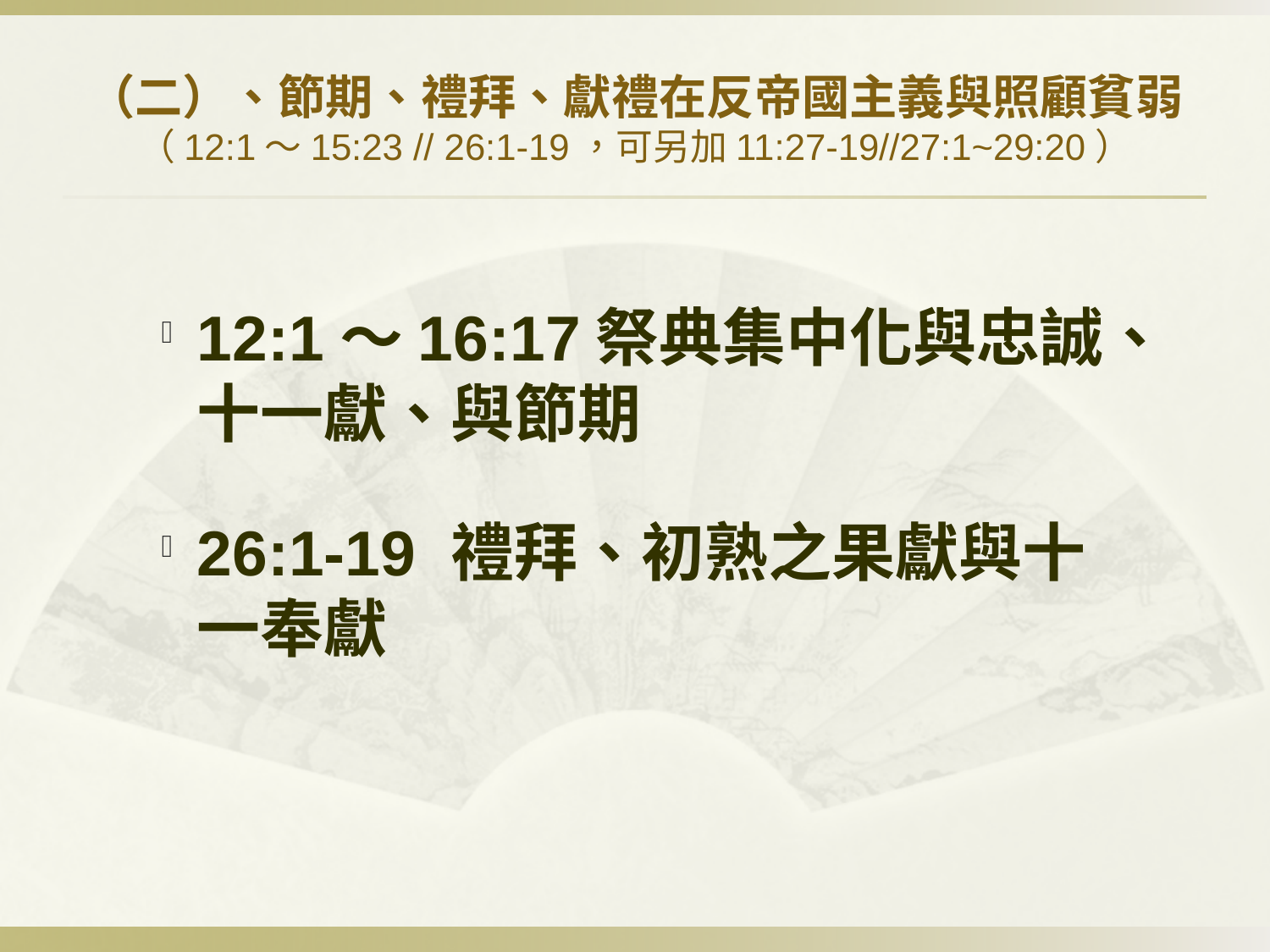

# （二）、節期、禮拜、獻禮在反帝國主義與照顧貧弱 （12:1～15:23 // 26:1-19，可另加11:27-19//27:1~29:20）
12:1～16:17祭典集中化與忠誠、十一獻、與節期

26:1-19	禮拜、初熟之果獻與十一奉獻